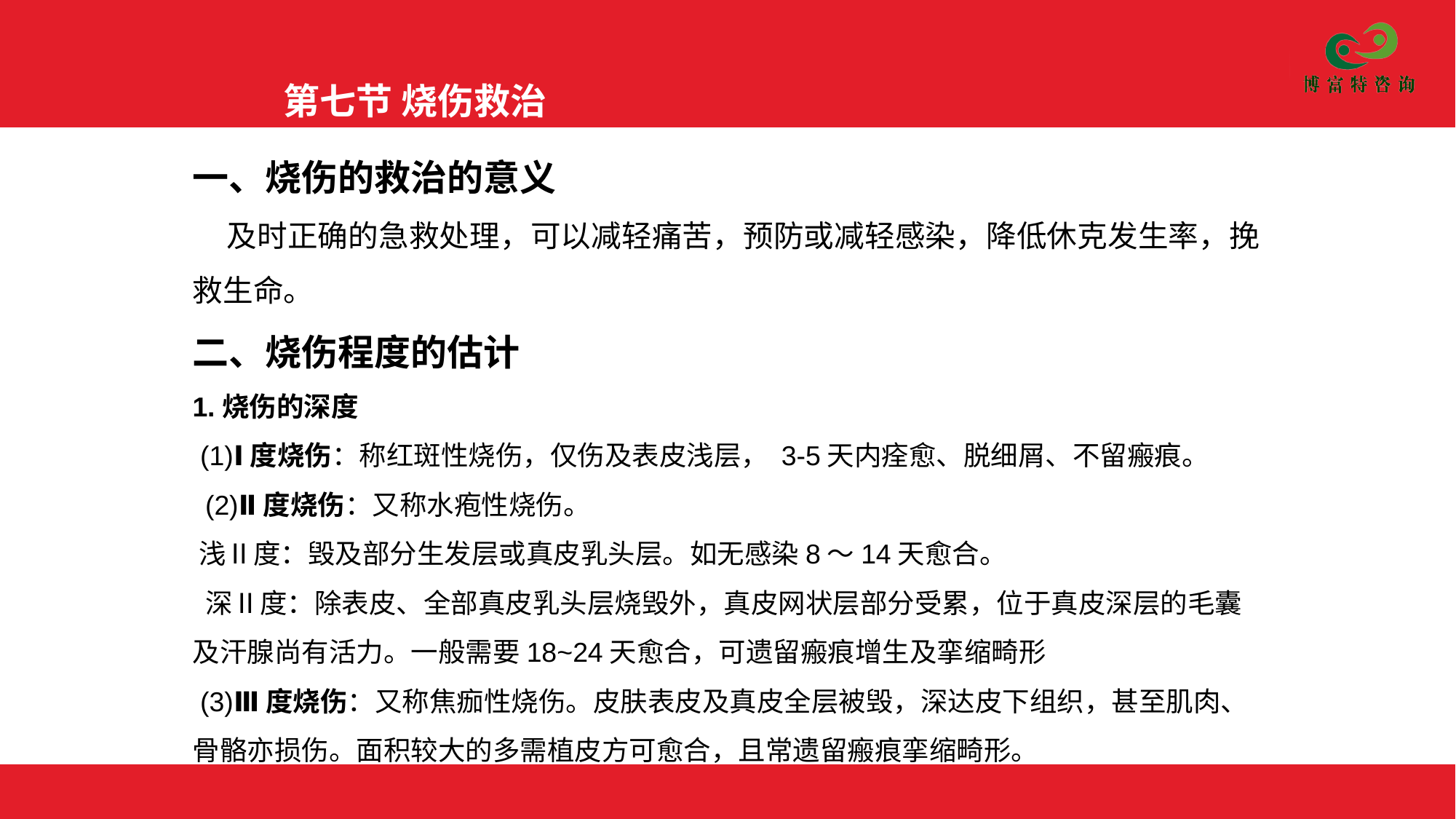

第七节 烧伤救治
一、烧伤的救治的意义
    及时正确的急救处理，可以减轻痛苦，预防或减轻感染，降低休克发生率，挽救生命。
二、烧伤程度的估计
1.烧伤的深度
 (1)Ⅰ度烧伤：称红斑性烧伤，仅伤及表皮浅层， 3-5天内痊愈、脱细屑、不留瘢痕。
 (2)Ⅱ度烧伤：又称水疱性烧伤。
 浅Ⅱ度：毁及部分生发层或真皮乳头层。如无感染8～14天愈合。
 深Ⅱ度：除表皮、全部真皮乳头层烧毁外，真皮网状层部分受累，位于真皮深层的毛囊及汗腺尚有活力。一般需要18~24天愈合，可遗留瘢痕增生及挛缩畸形
 (3)Ⅲ度烧伤：又称焦痂性烧伤。皮肤表皮及真皮全层被毁，深达皮下组织，甚至肌肉、骨骼亦损伤。面积较大的多需植皮方可愈合，且常遗留瘢痕挛缩畸形。